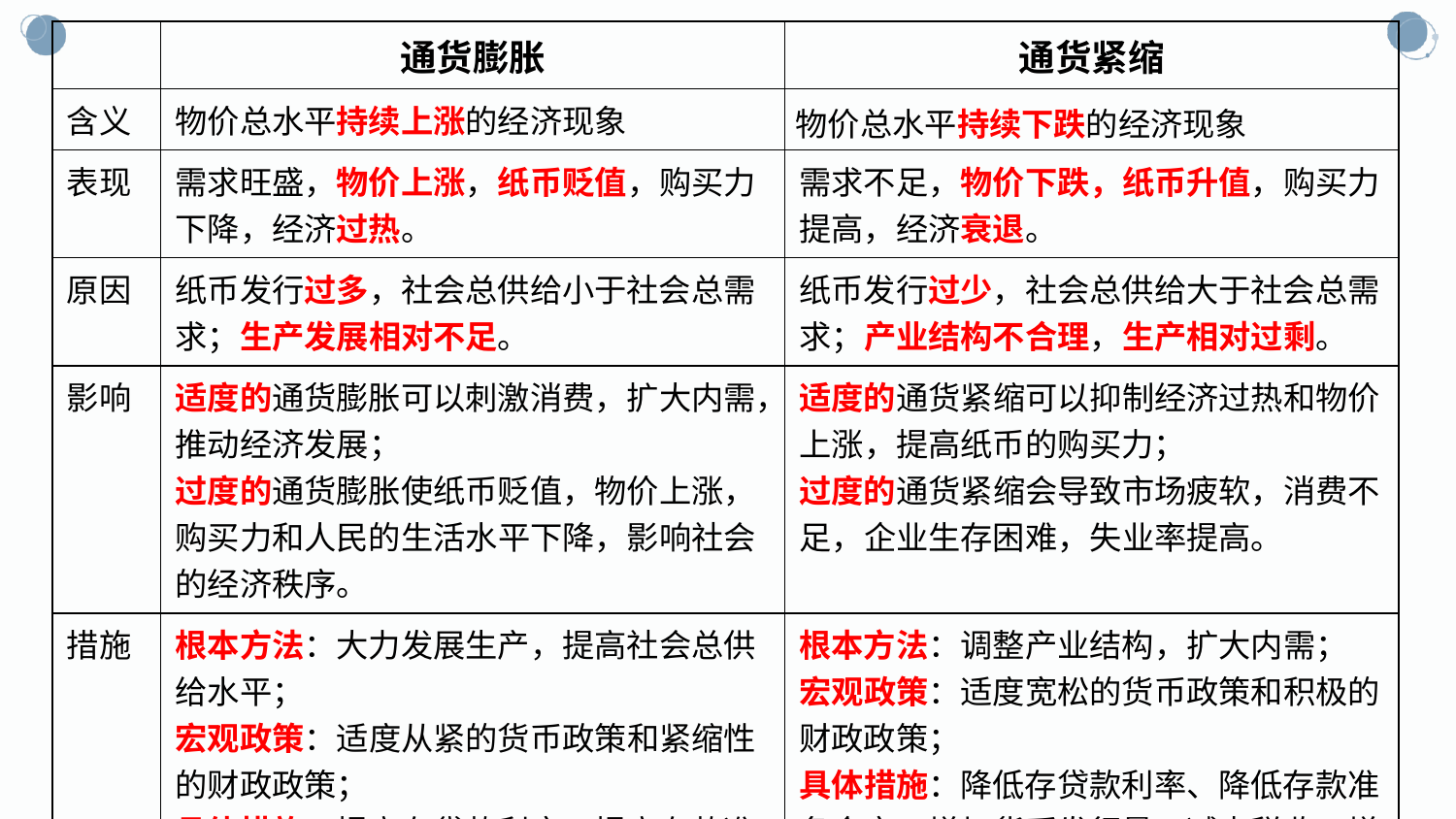

|  | 通货膨胀 | 通货紧缩 |
| --- | --- | --- |
| 含义 | 物价总水平持续上涨的经济现象 | 物价总水平持续下跌的经济现象 |
| 表现 | 需求旺盛，物价上涨，纸币贬值，购买力下降，经济过热。 | 需求不足，物价下跌，纸币升值，购买力提高，经济衰退。 |
| 原因 | 纸币发行过多，社会总供给小于社会总需求；生产发展相对不足。 | 纸币发行过少，社会总供给大于社会总需求；产业结构不合理，生产相对过剩。 |
| 影响 | 适度的通货膨胀可以刺激消费，扩大内需，推动经济发展； 过度的通货膨胀使纸币贬值，物价上涨，购买力和人民的生活水平下降，影响社会的经济秩序。 | 适度的通货紧缩可以抑制经济过热和物价上涨，提高纸币的购买力； 过度的通货紧缩会导致市场疲软，消费不足，企业生存困难，失业率提高。 |
| 措施 | 根本方法：大力发展生产，提高社会总供给水平； 宏观政策：适度从紧的货币政策和紧缩性的财政政策； 具体措施：提高存贷款利率、提高存款准备金率、减少货币发行量，增加税收、减发国债、减少财政支出。 | 根本方法：调整产业结构，扩大内需； 宏观政策：适度宽松的货币政策和积极的财政政策； 具体措施：降低存贷款利率、降低存款准备金率、增加货币发行量，减少税收、增发国债、增加财政支出。 |